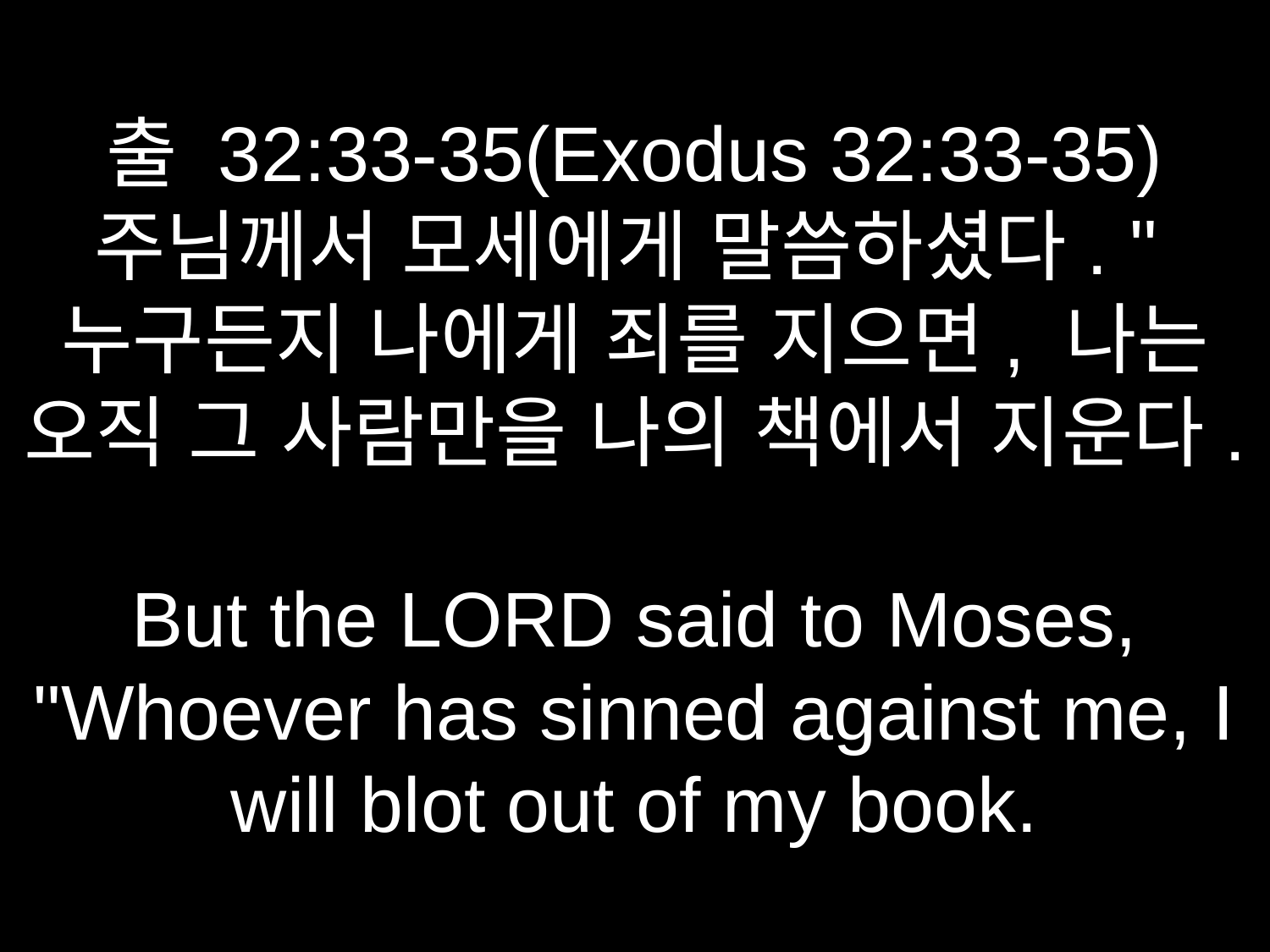

# 출 32:33-35(Exodus 32:33-35) 주님께서 모세에게 말씀하셨다. "누구든지 나에게 죄를 지으면, 나는 오직 그 사람만을 나의 책에서 지운다. But the LORD said to Moses, "Whoever has sinned against me, I will blot out of my book.